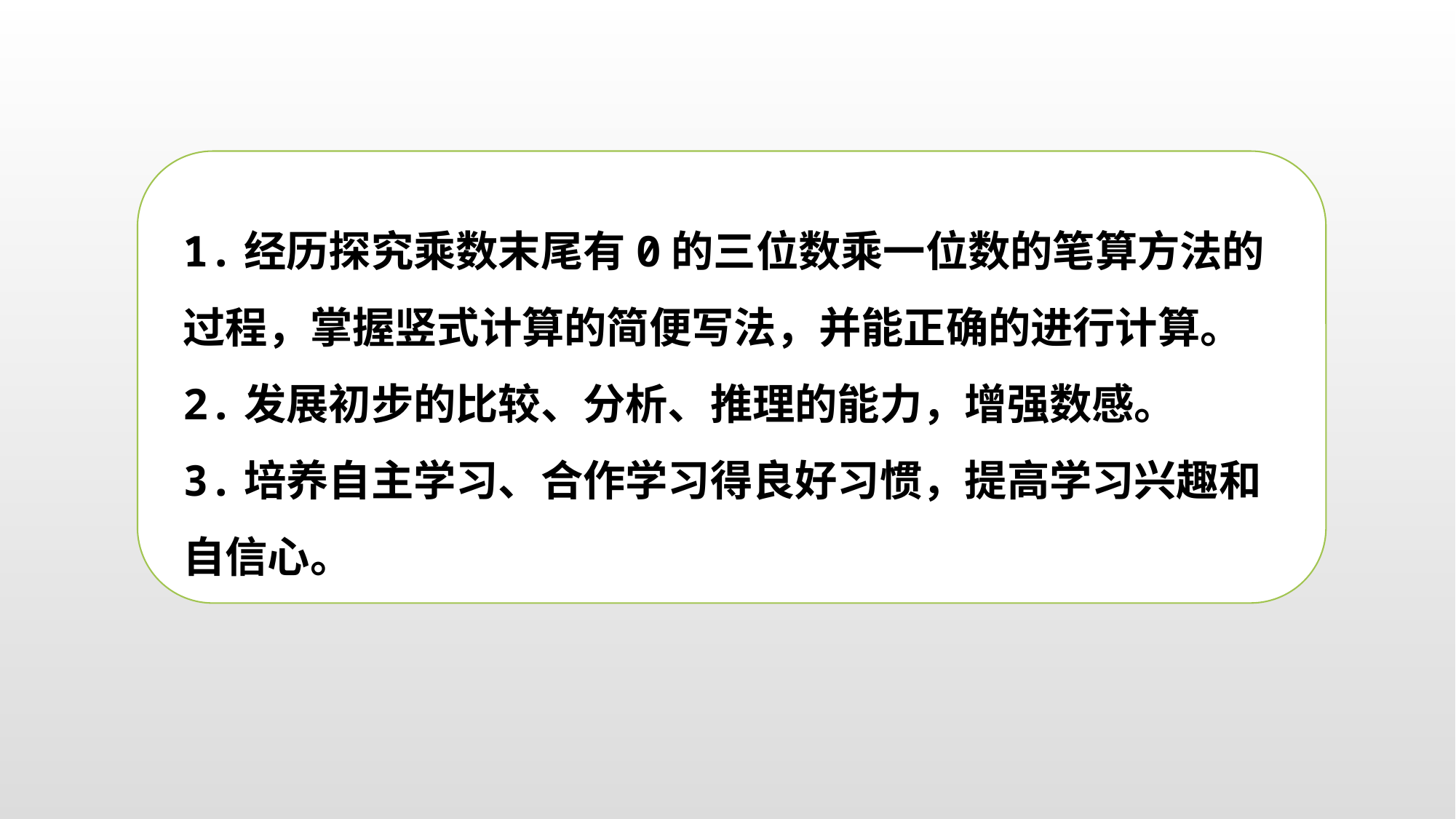

1.经历探究乘数末尾有0的三位数乘一位数的笔算方法的过程，掌握竖式计算的简便写法，并能正确的进行计算。
2.发展初步的比较、分析、推理的能力，增强数感。
3.培养自主学习、合作学习得良好习惯，提高学习兴趣和自信心。